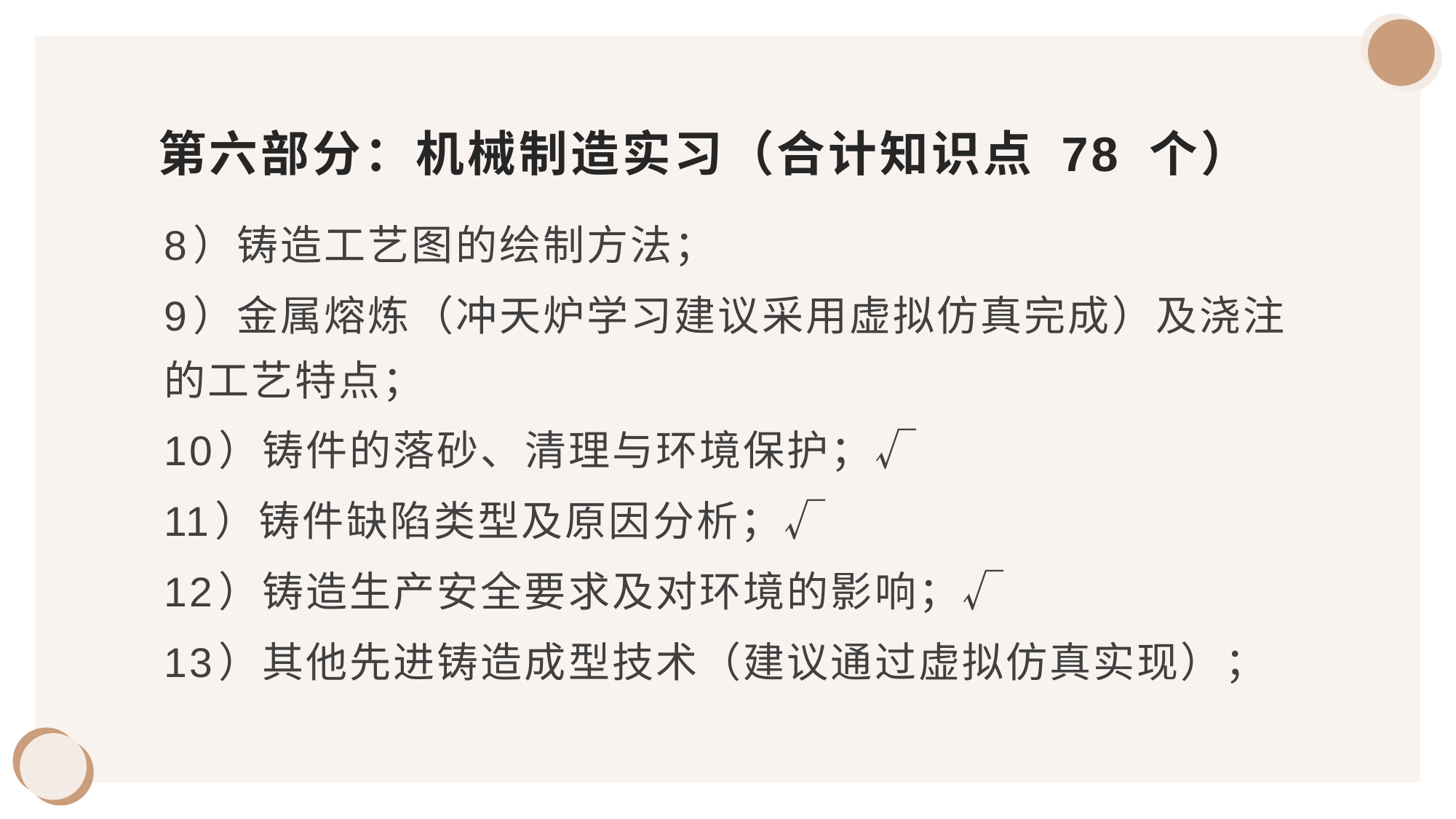

# 第六部分：机械制造实习（合计知识点 78 个）
8）铸造工艺图的绘制方法；
9）金属熔炼（冲天炉学习建议采用虚拟仿真完成）及浇注的工艺特点；
10）铸件的落砂、清理与环境保护；√
11）铸件缺陷类型及原因分析；√
12）铸造生产安全要求及对环境的影响；√
13）其他先进铸造成型技术（建议通过虚拟仿真实现）；